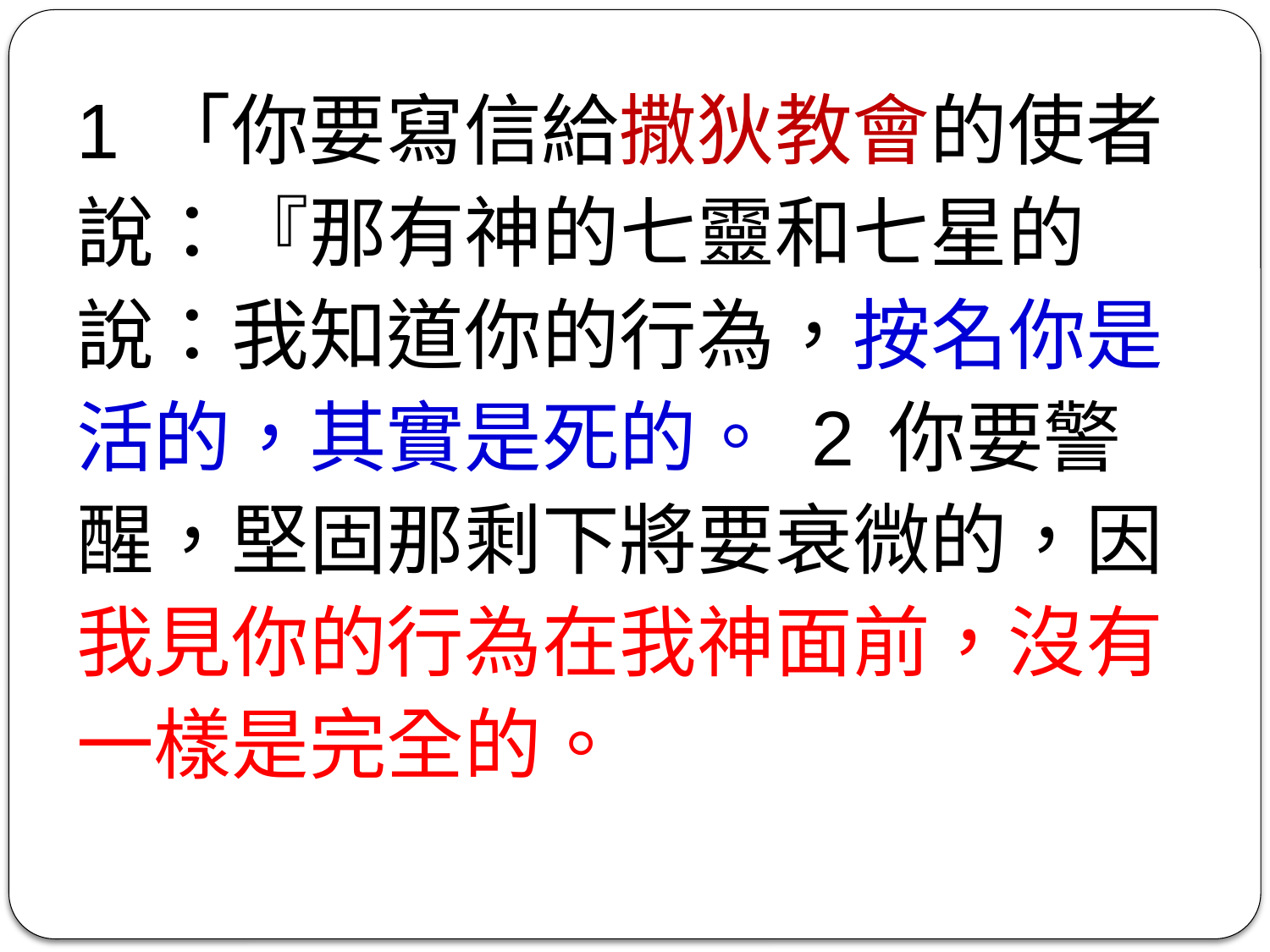

1 「你要寫信給撒狄教會的使者說：『那有神的七靈和七星的說：我知道你的行為，按名你是活的，其實是死的。 2 你要警醒，堅固那剩下將要衰微的，因我見你的行為在我神面前，沒有一樣是完全的。